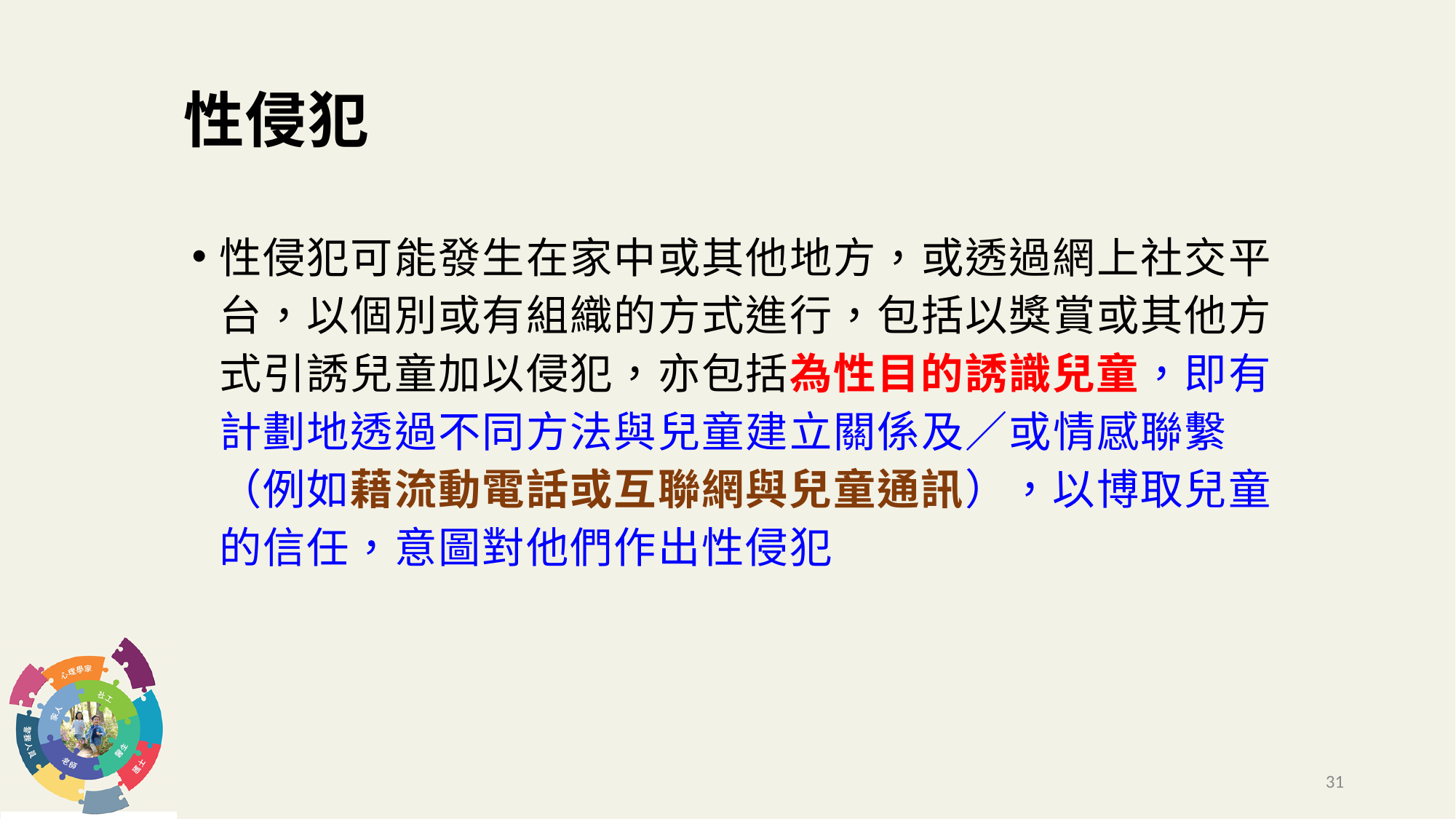

# 性侵犯
性侵犯可能發生在家中或其他地方，或透過網上社交平台，以個別或有組織的方式進行，包括以獎賞或其他方式引誘兒童加以侵犯，亦包括為性目的誘識兒童，即有計劃地透過不同方法與兒童建立關係及／或情感聯繫（例如藉流動電話或互聯網與兒童通訊），以博取兒童的信任，意圖對他們作出性侵犯

31